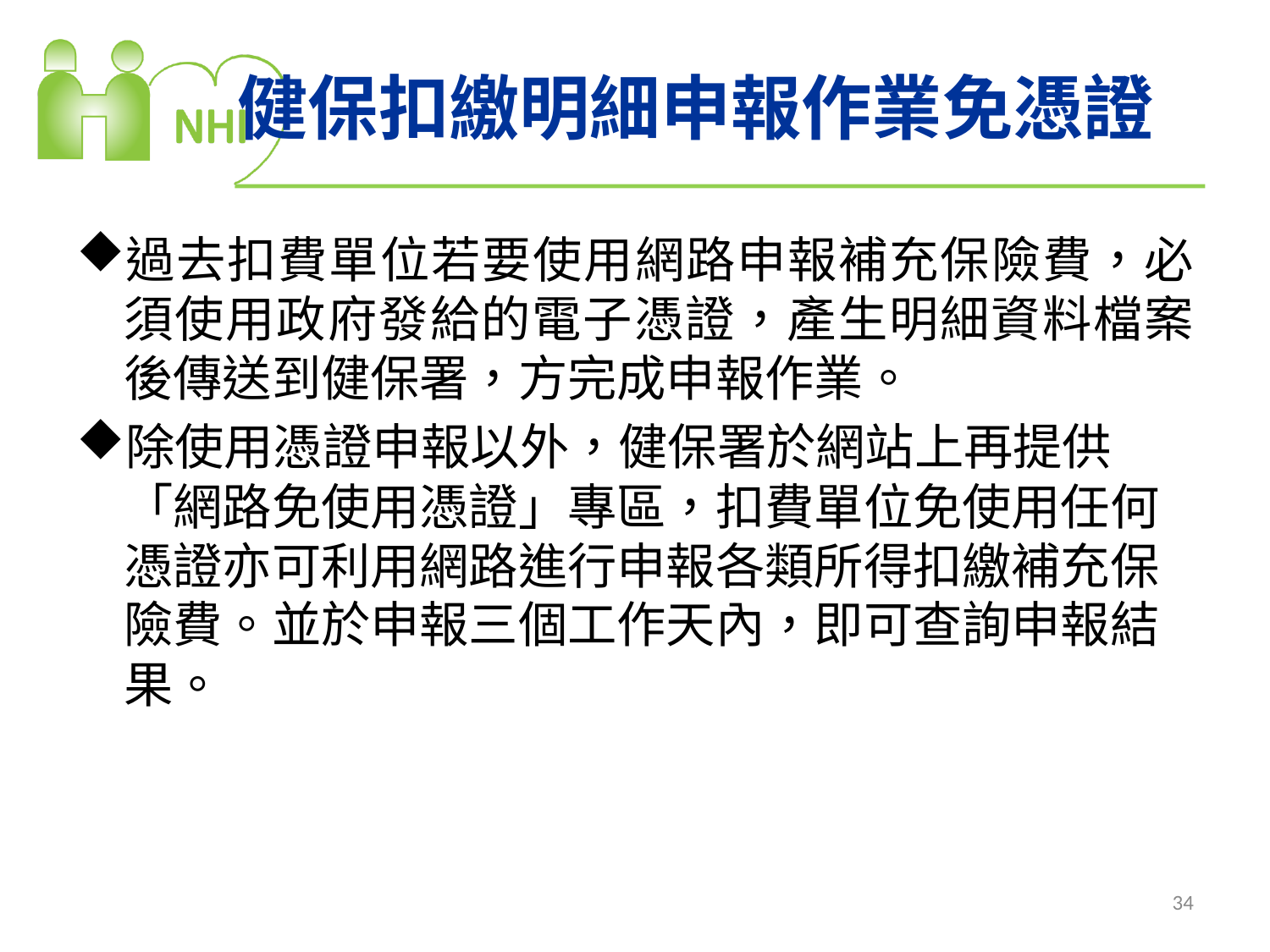

健保扣繳明細申報作業免憑證
過去扣費單位若要使用網路申報補充保險費，必須使用政府發給的電子憑證，產生明細資料檔案後傳送到健保署，方完成申報作業。
除使用憑證申報以外，健保署於網站上再提供「網路免使用憑證」專區，扣費單位免使用任何憑證亦可利用網路進行申報各類所得扣繳補充保險費。並於申報三個工作天內，即可查詢申報結果。

34